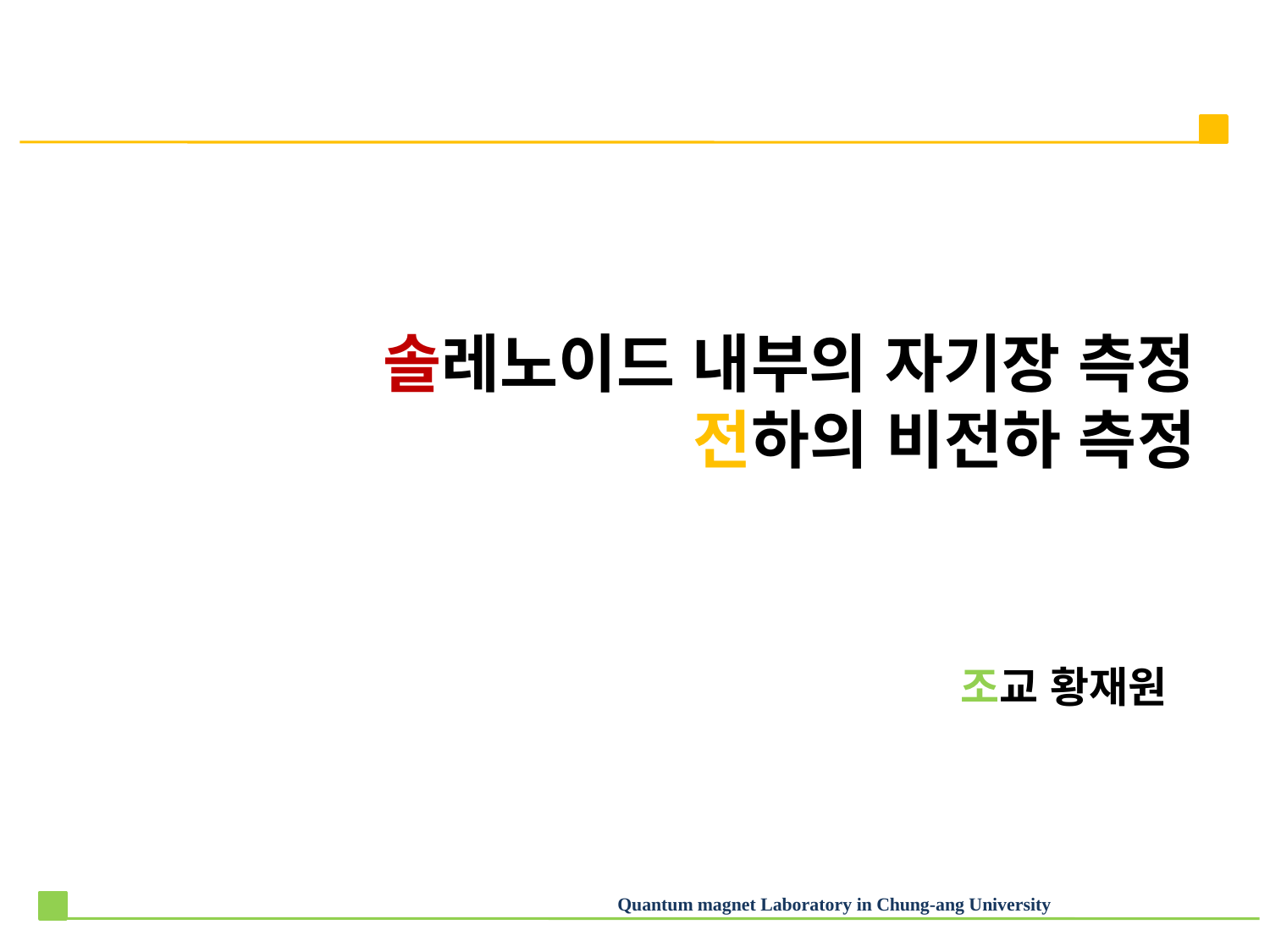

# 솔레노이드 내부의 자기장 측정 전하의 비전하 측정
조교 황재원